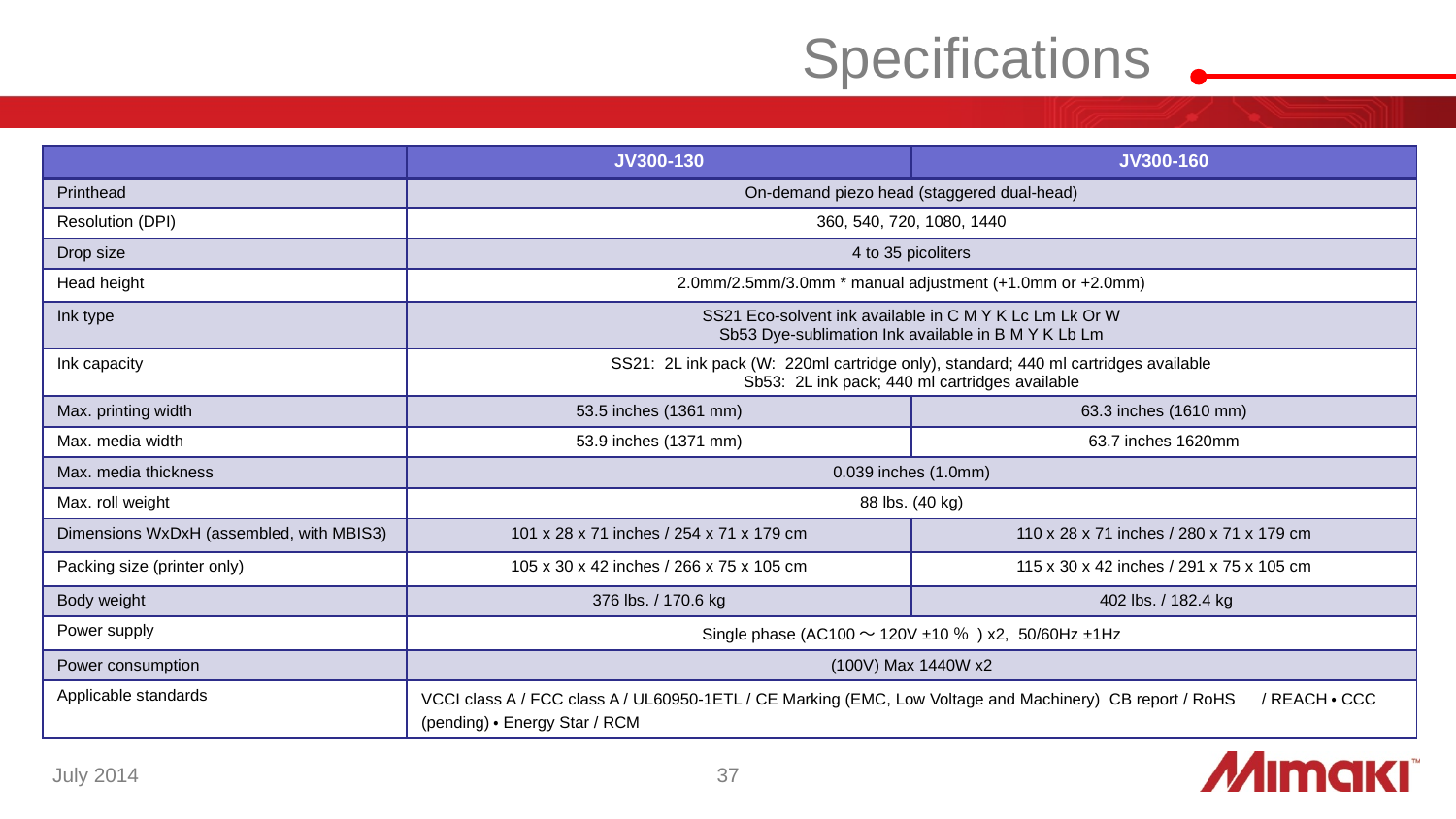

# Specifications
|  | JV300-130 | JV300-160 |
| --- | --- | --- |
| Printhead | On-demand piezo head (staggered dual-head) |  |
| Resolution (DPI) | 360, 540, 720, 1080, 1440 |  |
| Drop size | 4 to 35 picoliters |  |
| Head height | 2.0mm/2.5mm/3.0mm \* manual adjustment (+1.0mm or +2.0mm) |  |
| Ink type | SS21 Eco-solvent ink available in C M Y K Lc Lm Lk Or W Sb53 Dye-sublimation Ink available in B M Y K Lb Lm |  |
| Ink capacity | SS21: 2L ink pack (W: 220ml cartridge only), standard; 440 ml cartridges available Sb53: 2L ink pack; 440 ml cartridges available |  |
| Max. printing width | 53.5 inches (1361 mm) | 63.3 inches (1610 mm) |
| Max. media width | 53.9 inches (1371 mm) | 63.7 inches 1620mm |
| Max. media thickness | 0.039 inches (1.0mm) |  |
| Max. roll weight | 88 lbs. (40 kg) |  |
| Dimensions WxDxH (assembled, with MBIS3) | 101 x 28 x 71 inches / 254 x 71 x 179 cm | 110 x 28 x 71 inches / 280 x 71 x 179 cm |
| Packing size (printer only) | 105 x 30 x 42 inches / 266 x 75 x 105 cm | 115 x 30 x 42 inches / 291 x 75 x 105 cm |
| Body weight | 376 lbs. / 170.6 kg | 402 lbs. / 182.4 kg |
| Power supply | Single phase (AC100～120V ±10％ ) x2, 50/60Hz ±1Hz |  |
| Power consumption | (100V) Max 1440W x2 |  |
| Applicable standards | VCCI class A / FCC class A / UL60950-1ETL / CE Marking (EMC, Low Voltage and Machinery) CB report / RoHS　/ REACH・CCC (pending)・Energy Star / RCM |  |
July 2014
37